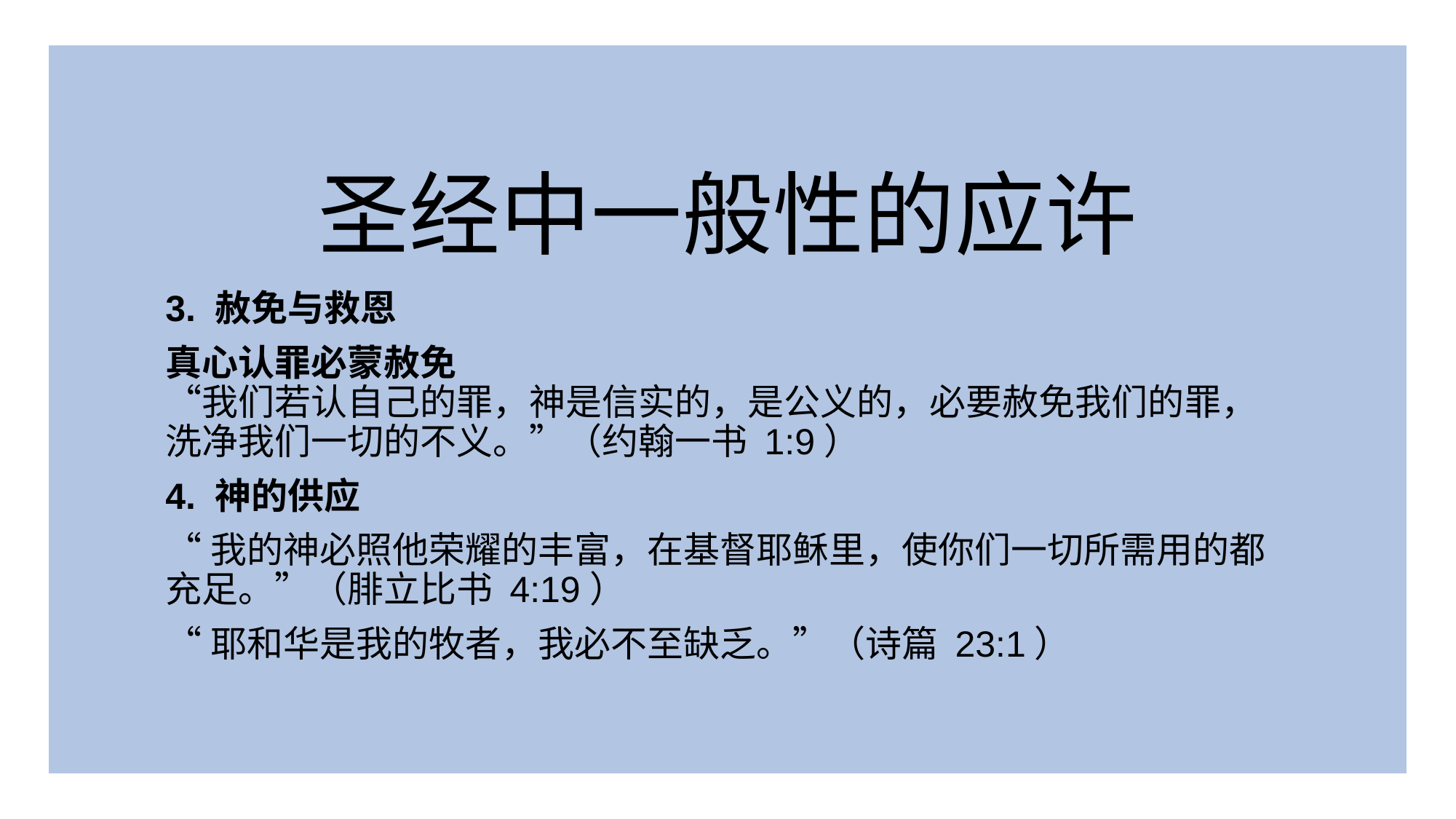

圣经中一般性的应许
3. 赦免与救恩
真心认罪必蒙赦免
“我们若认自己的罪，神是信实的，是公义的，必要赦免我们的罪，洗净我们一切的不义。”（约翰一书 1:9）
4. 神的供应
“我的神必照他荣耀的丰富，在基督耶稣里，使你们一切所需用的都充足。”（腓立比书 4:19）
“耶和华是我的牧者，我必不至缺乏。”（诗篇 23:1）